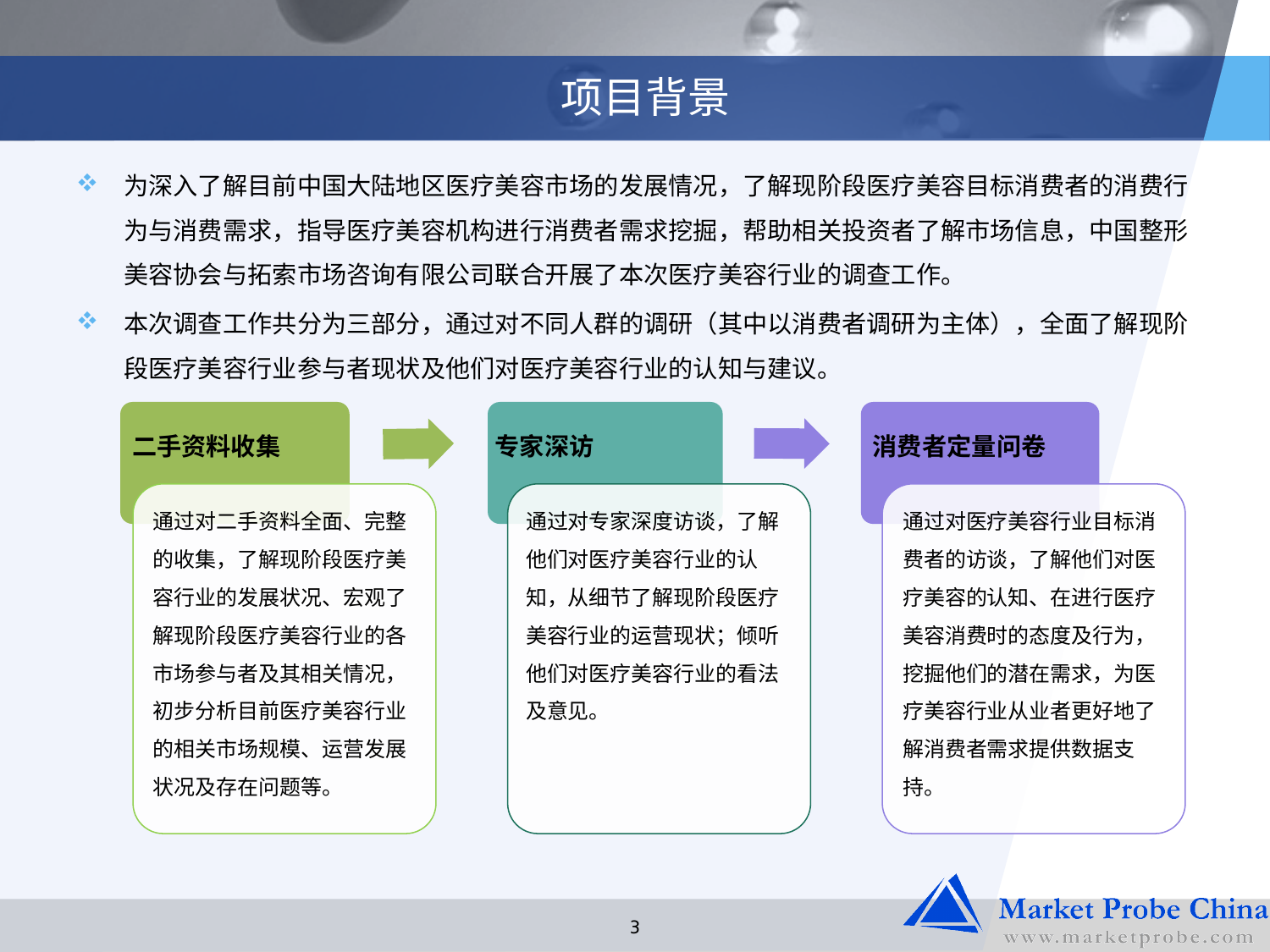

# 项目背景
为深入了解目前中国大陆地区医疗美容市场的发展情况，了解现阶段医疗美容目标消费者的消费行为与消费需求，指导医疗美容机构进行消费者需求挖掘，帮助相关投资者了解市场信息，中国整形美容协会与拓索市场咨询有限公司联合开展了本次医疗美容行业的调查工作。
本次调查工作共分为三部分，通过对不同人群的调研（其中以消费者调研为主体），全面了解现阶段医疗美容行业参与者现状及他们对医疗美容行业的认知与建议。

二手资料收集
专家深访
消费者定量问卷

通过对二手资料全面、完整的收集，了解现阶段医疗美容行业的发展状况、宏观了解现阶段医疗美容行业的各市场参与者及其相关情况，初步分析目前医疗美容行业的相关市场规模、运营发展状况及存在问题等。

通过对专家深度访谈，了解他们对医疗美容行业的认知，从细节了解现阶段医疗美容行业的运营现状；倾听他们对医疗美容行业的看法及意见。
通过对医疗美容行业目标消费者的访谈，了解他们对医疗美容的认知、在进行医疗美容消费时的态度及行为，挖掘他们的潜在需求，为医疗美容行业从业者更好地了解消费者需求提供数据支持。
3